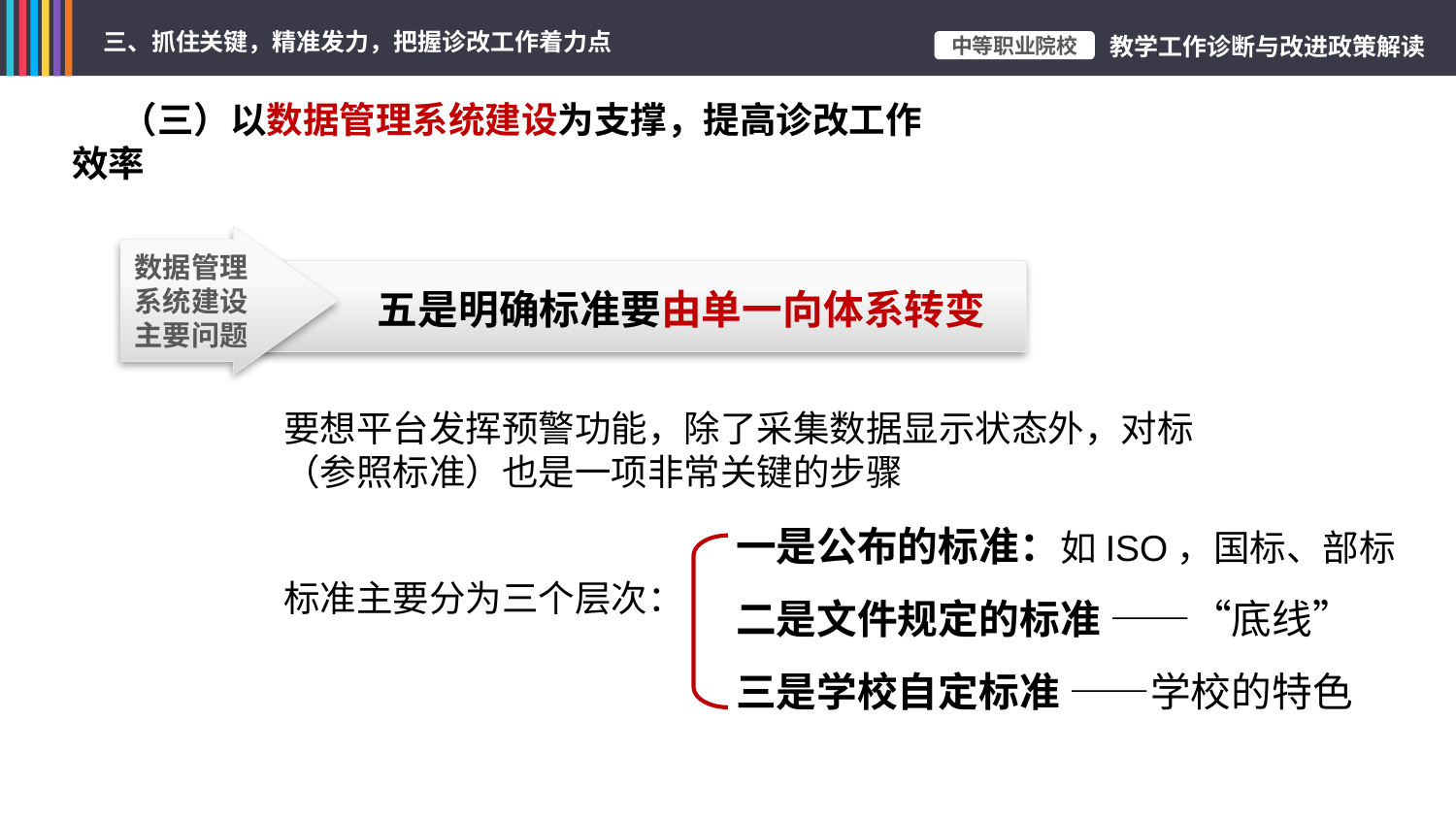

（三）以数据管理系统建设为支撑，提高诊改工作效率
数据管理
系统建设
主要问题

五是明确标准要由单一向体系转变
要想平台发挥预警功能，除了采集数据显示状态外，对标（参照标准）也是一项非常关键的步骤
一是公布的标准：如ISO，国标、部标
二是文件规定的标准 ——“底线”
三是学校自定标准 ——学校的特色

标准主要分为三个层次：